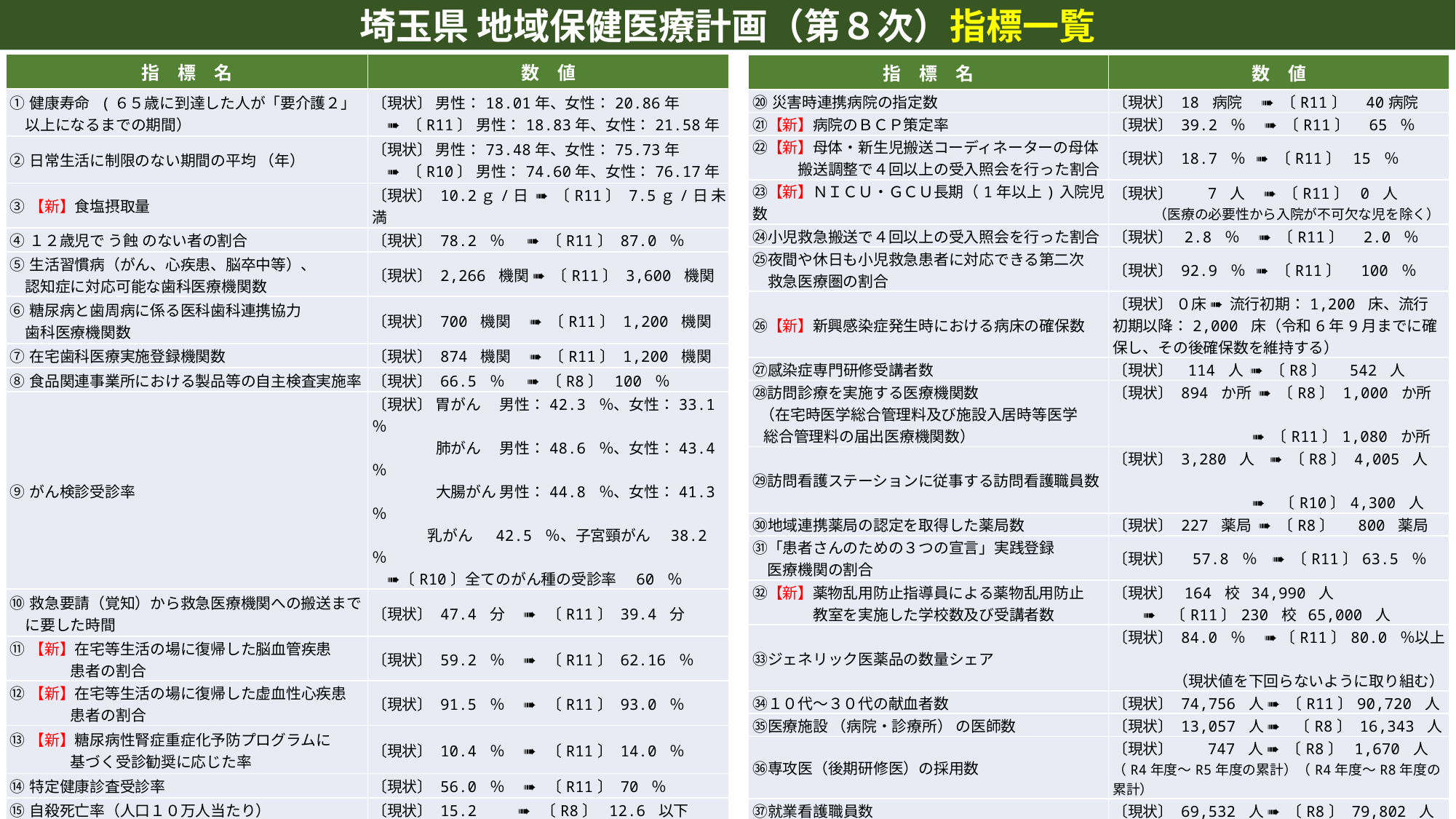

埼玉県 地域保健医療計画（第８次）指標一覧
| 指　標　名 | 数　値 |
| --- | --- |
| ①健康寿命 (６５歳に到達した人が「要介護２」 　以上になるまでの期間） | 〔現状〕 男性：18.01年、女性：20.86年 　➠ 〔R11〕 男性：18.83年、女性：21.58年 |
| ②日常生活に制限のない期間の平均 （年） | 〔現状〕 男性：73.48年、女性：75.73年 　➠ 〔R10〕 男性：74.60年、女性：76.17年 |
| ③【新】食塩摂取量 | 〔現状〕 10.2ｇ/日 ➠ 〔R11〕 7.5ｇ/日 未満 |
| ④１２歳児で う蝕 のない者の割合 | 〔現状〕 78.2 ％ 　 ➠ 〔R11〕 87.0 ％ |
| ⑤生活習慣病（がん、心疾患、脳卒中等）、 　認知症に対応可能な歯科医療機関数 | 〔現状〕 2,266 機関 ➠ 〔R11〕 3,600 機関 |
| ⑥糖尿病と歯周病に係る医科歯科連携協力 　歯科医療機関数 | 〔現状〕 700 機関　 ➠ 〔R11〕 1,200 機関 |
| ⑦在宅歯科医療実施登録機関数 | 〔現状〕 874 機関　 ➠ 〔R11〕 1,200 機関 |
| ⑧食品関連事業所における製品等の自主検査実施率 | 〔現状〕 66.5 ％ 　 ➠ 〔R8〕 100 ％ |
| ⑨がん検診受診率 | 〔現状〕 胃がん　 男性：42.3 ％、女性：33.1 ％　　　　　 　　 　 　　　肺がん　 男性：48.6 ％、女性：43.4 ％　　　 　　　　　 　 　　　大腸がん 男性：44.8 ％、女性：41.3 ％　　　 　　　　　　 　　　乳がん　 42.5 ％、子宮頸がん　38.2 ％ 　➠〔R10〕全てのがん種の受診率　60 ％ |
| ⑩救急要請（覚知）から救急医療機関への搬送まで 　に要した時間 | 〔現状〕 47.4 分　 ➠ 〔R11〕 39.4 分 |
| ⑪【新】在宅等生活の場に復帰した脳血管疾患 　　　　患者の割合 | 〔現状〕 59.2 ％ 　➠ 〔R11〕 62.16 ％ |
| ⑫【新】在宅等生活の場に復帰した虚血性心疾患 　　　　患者の割合 | 〔現状〕 91.5 ％　 ➠ 〔R11〕 93.0 ％ |
| ⑬【新】糖尿病性腎症重症化予防プログラムに 　　　　基づく受診勧奨に応じた率 | 〔現状〕 10.4 ％　 ➠ 〔R11〕 14.0 ％ |
| ⑭特定健康診査受診率 | 〔現状〕 56.0 ％　 ➠ 〔R11〕 70 ％ |
| ⑮自殺死亡率（人口１０万人当たり） | 〔現状〕 15.2　 　➠ 〔R8〕 12.6 以下 |
| ⑯精神病床における慢性期（１年以上）入院患者数 | 〔現状〕 5,486 人 ➠ 〔R8〕 5,349 人 |
| ⑰精神病床における入院後３か月時点の退院率 | 〔現状〕 60.3 ％　 ➠ 〔R8〕 68.9 ％ |
| ⑱かかりつけ医認知症対応力向上研修の修了者数 | 〔現状〕 1,614 人　➠ 〔R8〕 2,300 人 |
| ⑲重症救急搬送患者の医療機関への受入照会が 　４回以上となってしまう割合 | 〔現状〕 7.2 ％　　➠ 〔R11〕 2.4 ％ |
| 指　標　名 | 数　値 |
| --- | --- |
| ⑳災害時連携病院の指定数 | 〔現状〕 18 病院　 ➠ 〔R11〕　40病院 |
| ㉑【新】病院のＢＣＰ策定率 | 〔現状〕 39.2 ％ 　➠ 〔R11〕　65 ％ |
| ㉒【新】母体・新生児搬送コーディネーターの母体 　　　搬送調整で４回以上の受入照会を行った割合 | 〔現状〕 18.7 ％ ➠ 〔R11〕 15 ％ |
| ㉓【新】ＮＩＣＵ・ＧＣＵ長期（1年以上)入院児数 | 〔現状〕　　7 人 　➠ 〔R11〕 0 人　 　　　（医療の必要性から入院が不可欠な児を除く） |
| ㉔小児救急搬送で４回以上の受入照会を行った割合 | 〔現状〕 2.8 ％　 ➠ 〔R11〕　2.0 ％ |
| ㉕夜間や休日も小児救急患者に対応できる第二次 　救急医療圏の割合 | 〔現状〕 92.9 ％ ➠ 〔R11〕　100 ％ |
| ㉖【新】新興感染症発生時における病床の確保数 | 〔現状〕 ０床 ➠ 流行初期：1,200 床、流行 初期以降：2,000 床（令和6年9月までに確保し、その後確保数を維持する） |
| ㉗感染症専門研修受講者数 | 〔現状〕 114 人 ➠ 〔R8〕　 542 人 |
| ㉘訪問診療を実施する医療機関数 （在宅時医学総合管理料及び施設入居時等医学 総合管理料の届出医療機関数） | 〔現状〕 894 か所 ➠ 〔R8〕 1,000 か所　 　　　　　　　　　 ➠ 〔R11〕1,080 か所 |
| ㉙訪問看護ステーションに従事する訪問看護職員数 | 〔現状〕 3,280 人　➠ 〔R8〕 4,005 人　 　　　　　　　　 　➠　〔R10〕4,300 人 |
| ㉚地域連携薬局の認定を取得した薬局数 | 〔現状〕 227 薬局 ➠ 〔R8〕　 800 薬局 |
| ㉛「患者さんのための３つの宣言」実践登録 　医療機関の割合 | 〔現状〕　57.8 ％　➠ 〔R11〕63.5 ％ |
| ㉜【新】薬物乱用防止指導員による薬物乱用防止 　　　　教室を実施した学校数及び受講者数 | 〔現状〕 164 校 34,990 人　 　　➠　〔R11〕230 校 65,000 人 |
| ㉝ジェネリック医薬品の数量シェア | 〔現状〕 84.0 ％　 ➠ 〔R11〕80.0 ％以上　　　 　　　　（現状値を下回らないように取り組む） |
| ㉞１０代～３０代の献血者数 | 〔現状〕 74,756 人 ➠ 〔R11〕90,720 人 |
| ㉟医療施設 （病院・診療所） の医師数 | 〔現状〕 13,057 人 ➠　〔R8〕 16,343 人 |
| ㊱専攻医（後期研修医）の採用数 | 〔現状〕　　747 人 ➠ 〔R8〕 1,670 人 （R4年度～R5年度の累計）（R4年度～R8年度の累計） |
| ㊲就業看護職員数 | 〔現状〕 69,532 人 ➠ 〔R8〕 79,802 人 |
| ㊳【新】看護師の特定行為研修修了者 | 〔現状〕 　133 人 ➠ 〔R11〕　 610 人 |
| ㊴特定保健指導の実施率 | 〔現状〕 18.7 ％ ➠ 〔R11〕　 45 ％ |
| ㊵メタボリックシンドローム該当者及び予備群の 平成２０年度と比べた減少率 （特定保健指導対象者の割合の減少率） | 〔現状〕 11.4 ％ ➠ 〔R11〕　 25 ％ |
| ㊶特定健康診査受診率（市町村国民健康保険実施分） | 〔現状〕 38.2 ％ ➠　〔R11〕 60 ％以上 |
| ㊷特定保健指導実施率（市町村国民健康保険実施分） | 〔現状〕 19.4 ％ ➠　〔R11〕 60 ％以上 |
3